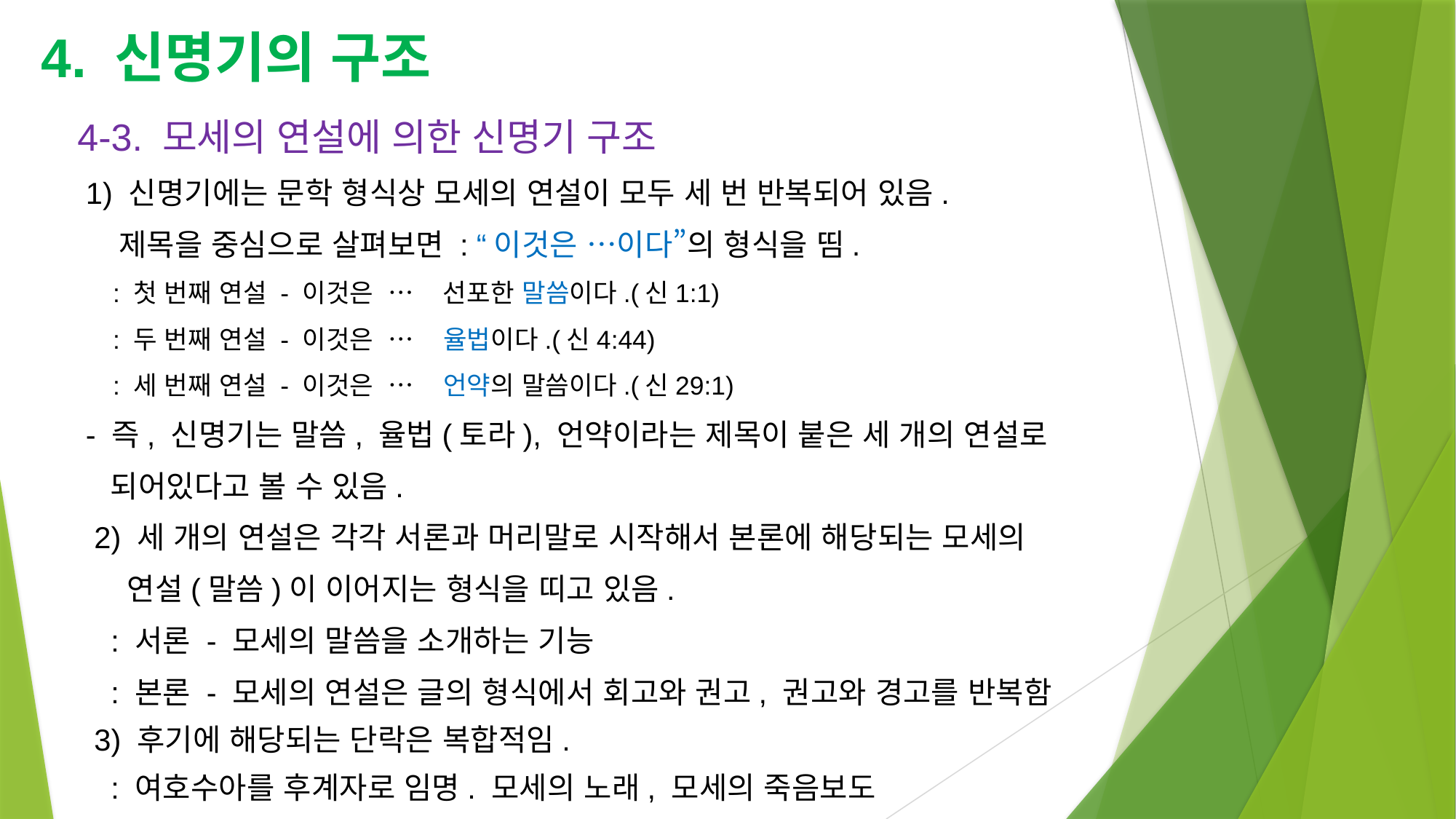

# 4. 신명기의 구조
4-3. 모세의 연설에 의한 신명기 구조
 1) 신명기에는 문학 형식상 모세의 연설이 모두 세 번 반복되어 있음.
    제목을 중심으로 살펴보면 : “이것은 …이다”의 형식을 띰.
     : 첫 번째 연설 - 이것은  …    선포한 말씀이다.(신1:1)
     : 두 번째 연설 - 이것은  …    율법이다.(신4:44)
     : 세 번째 연설 - 이것은  …    언약의 말씀이다.(신29:1)
 - 즉, 신명기는 말씀, 율법(토라), 언약이라는 제목이 붙은 세 개의 연설로
   되어있다고 볼 수 있음.
  2) 세 개의 연설은 각각 서론과 머리말로 시작해서 본론에 해당되는 모세의
     연설(말씀)이 이어지는 형식을 띠고 있음.
    : 서론 - 모세의 말씀을 소개하는 기능
    : 본론 - 모세의 연설은 글의 형식에서 회고와 권고, 권고와 경고를 반복함
  3) 후기에 해당되는 단락은 복합적임.
    : 여호수아를 후계자로 임명. 모세의 노래, 모세의 죽음보도